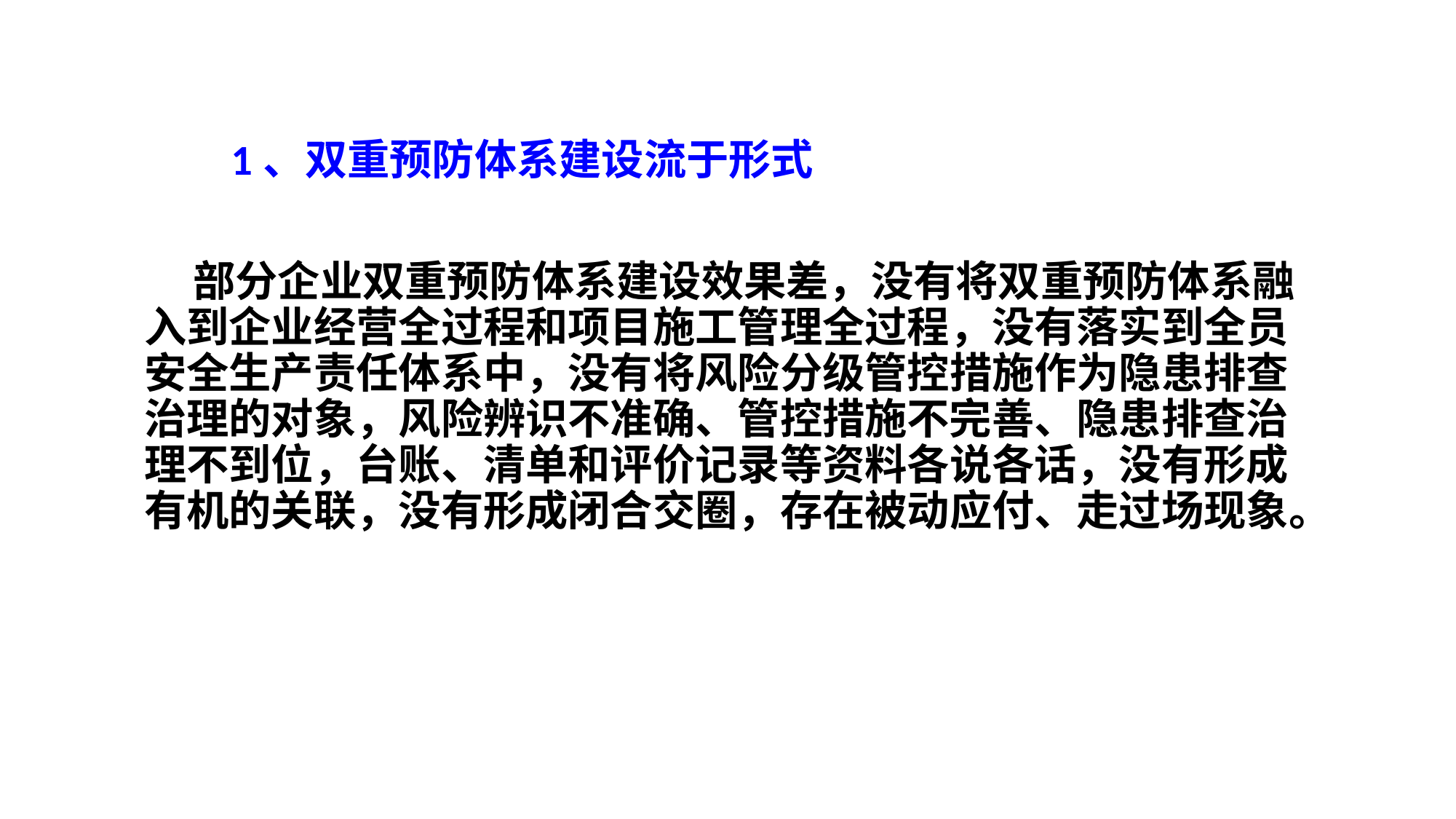

1、双重预防体系建设流于形式

    部分企业双重预防体系建设效果差，没有将双重预防体系融入到企业经营全过程和项目施工管理全过程，没有落实到全员安全生产责任体系中，没有将风险分级管控措施作为隐患排查治理的对象，风险辨识不准确、管控措施不完善、隐患排查治理不到位，台账、清单和评价记录等资料各说各话，没有形成有机的关联，没有形成闭合交圈，存在被动应付、走过场现象。